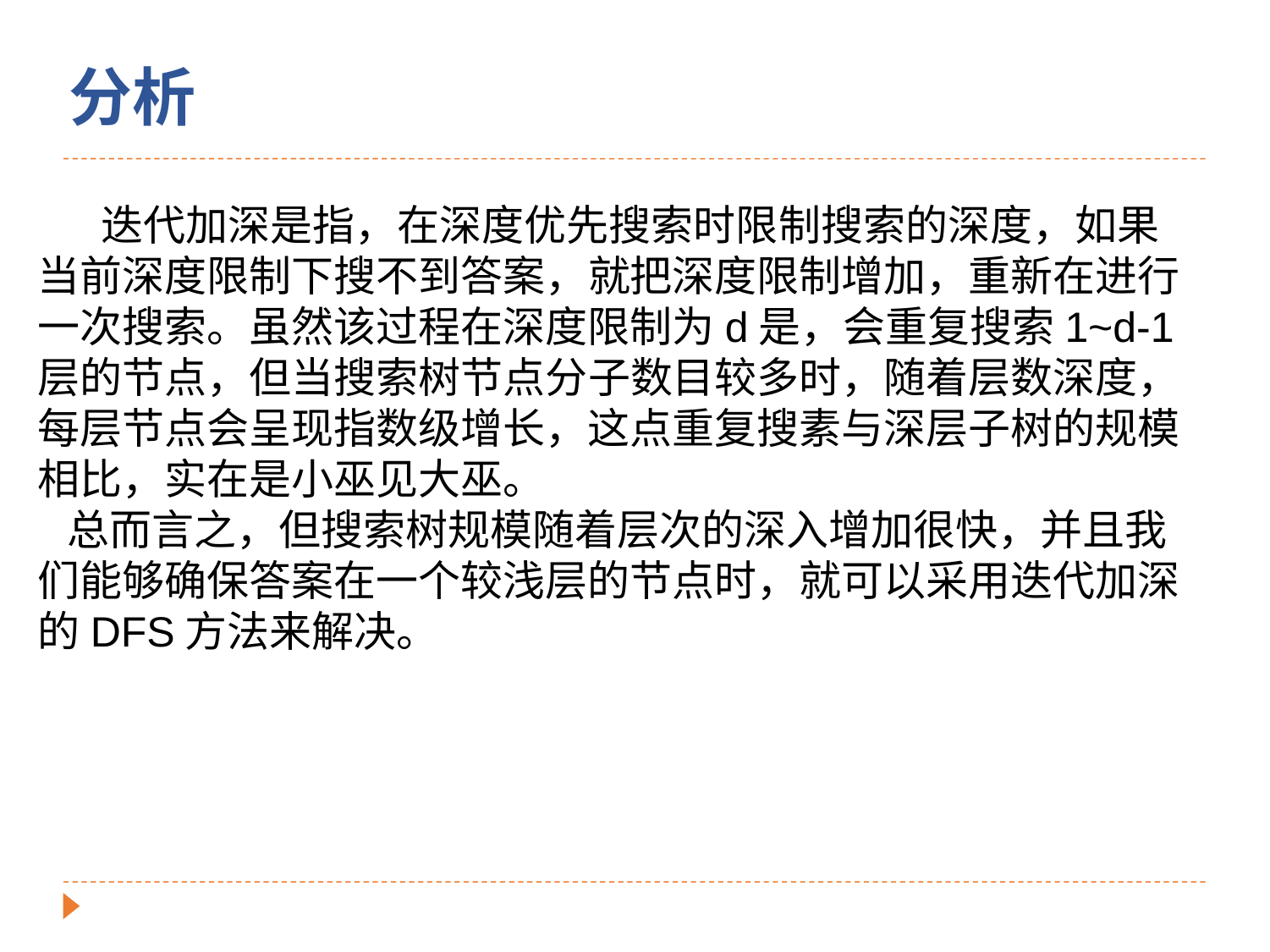

分析
迭代加深是指，在深度优先搜索时限制搜索的深度，如果当前深度限制下搜不到答案，就把深度限制增加，重新在进行一次搜索。虽然该过程在深度限制为d是，会重复搜索1~d-1层的节点，但当搜索树节点分子数目较多时，随着层数深度，每层节点会呈现指数级增长，这点重复搜素与深层子树的规模相比，实在是小巫见大巫。
  总而言之，但搜索树规模随着层次的深入增加很快，并且我们能够确保答案在一个较浅层的节点时，就可以采用迭代加深的DFS方法来解决。